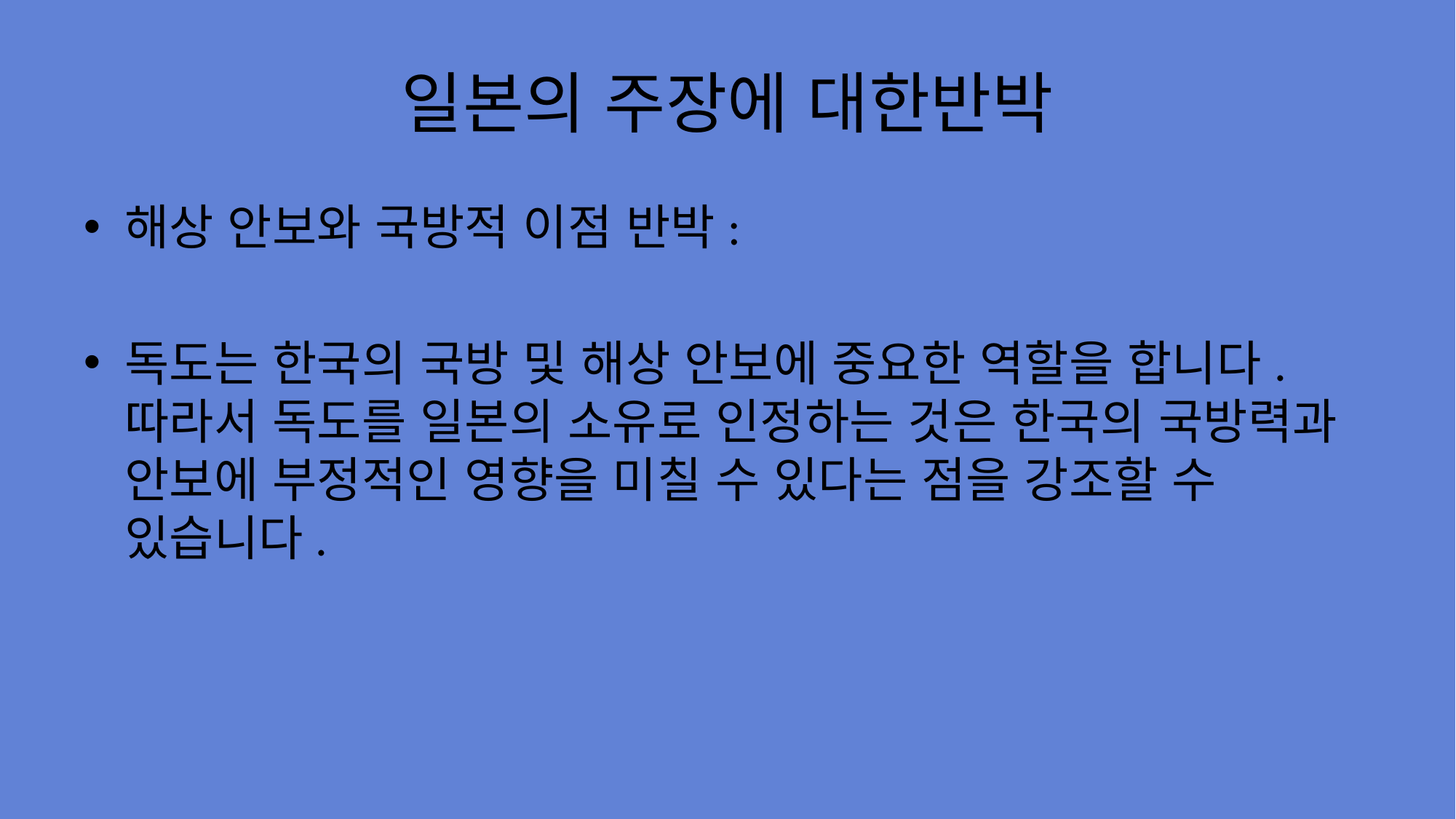

# 일본의 주장에 대한반박
해상 안보와 국방적 이점 반박:

독도는 한국의 국방 및 해상 안보에 중요한 역할을 합니다. 따라서 독도를 일본의 소유로 인정하는 것은 한국의 국방력과 안보에 부정적인 영향을 미칠 수 있다는 점을 강조할 수 있습니다.